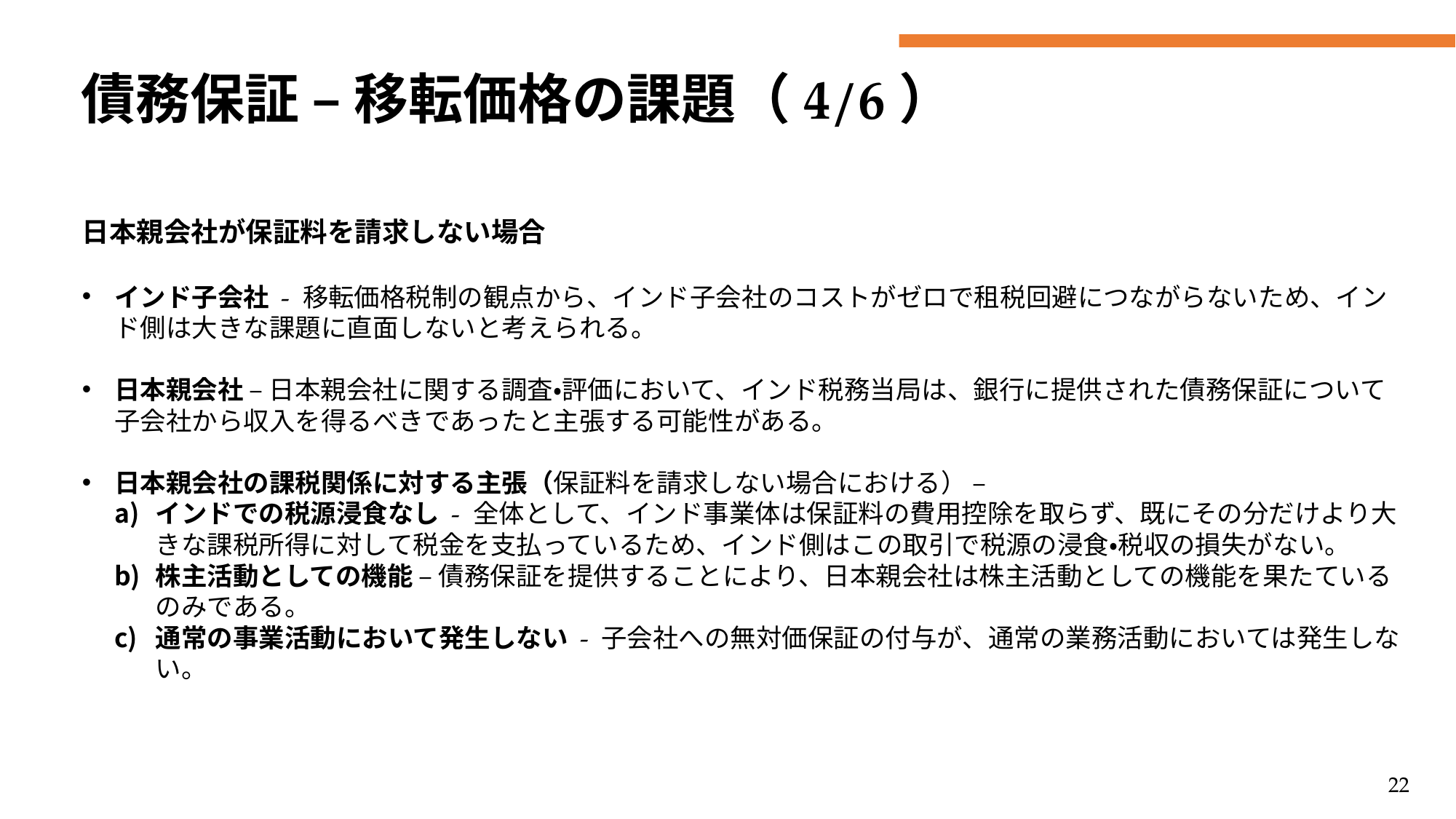

# 債務保証 – 移転価格の課題（4/6）
日本親会社が保証料を請求しない場合

インド子会社 - 移転価格税制の観点から、インド子会社のコストがゼロで租税回避につながらないため、インド側は大きな課題に直面しないと考えられる。

日本親会社 – 日本親会社に関する調査・評価において、インド税務当局は、銀行に提供された債務保証について子会社から収入を得るべきであったと主張する可能性がある。

日本親会社の課税関係に対する主張（保証料を請求しない場合における） –
インドでの税源浸食なし - 全体として、インド事業体は保証料の費用控除を取らず、既にその分だけより大きな課税所得に対して税金を支払っているため、インド側はこの取引で税源の浸食・税収の損失がない。
株主活動としての機能 – 債務保証を提供することにより、日本親会社は株主活動としての機能を果たているのみである。
通常の事業活動において発生しない - 子会社への無対価保証の付与が、通常の業務活動においては発生しない。

22